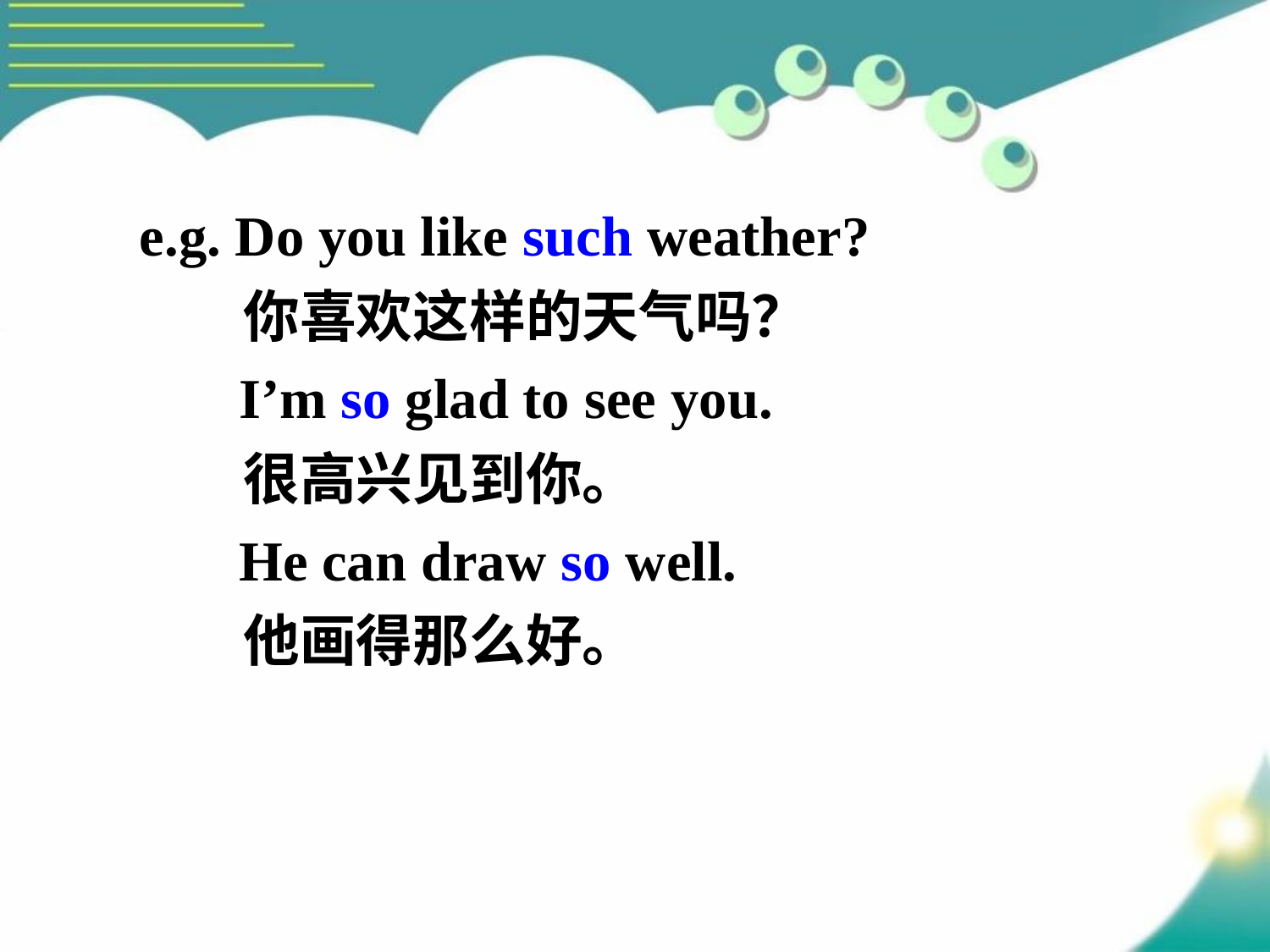

e.g. Do you like such weather?
       你喜欢这样的天气吗？
       I’m so glad to see you.
       很高兴见到你。
       He can draw so well.
       他画得那么好。